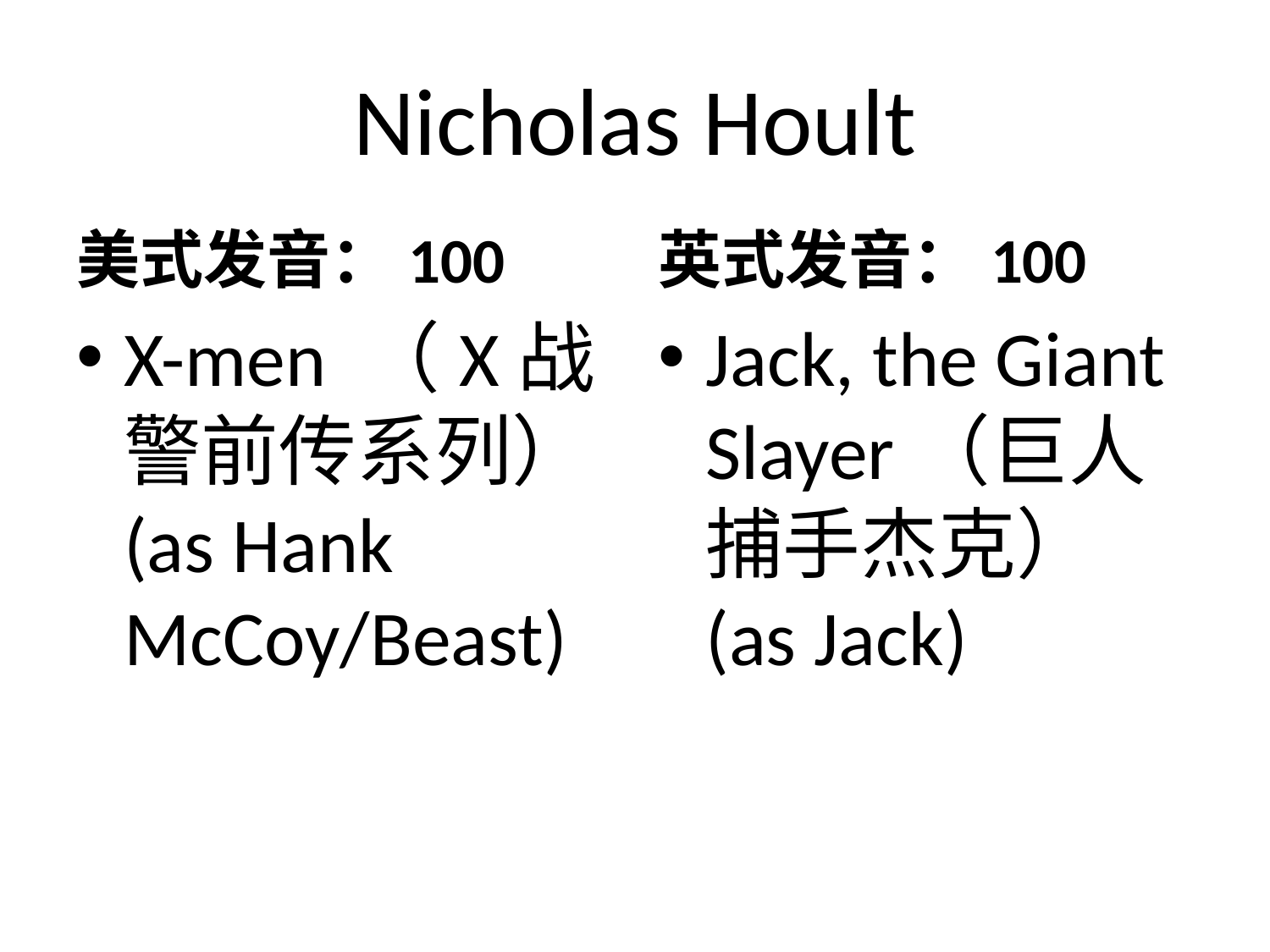

# Nicholas Hoult
美式发音：100
英式发音：100
X-men （X战警前传系列） (as Hank McCoy/Beast)
Jack, the Giant Slayer（巨人捕手杰克） (as Jack)